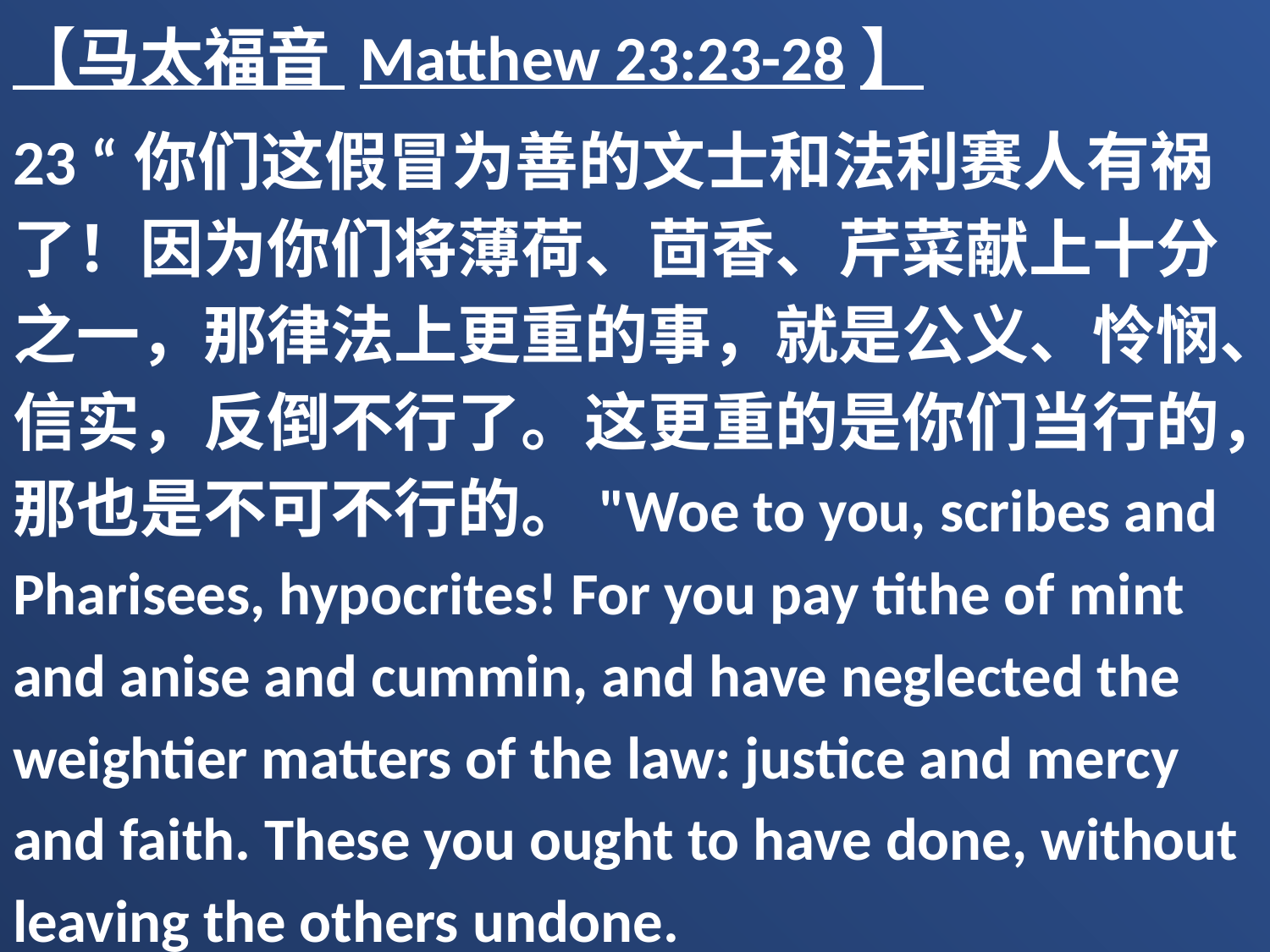

【马太福音 Matthew 23:23-28】
23 “你们这假冒为善的文士和法利赛人有祸了！因为你们将薄荷、茴香、芹菜献上十分之一，那律法上更重的事，就是公义、怜悯、信实，反倒不行了。这更重的是你们当行的，那也是不可不行的。"Woe to you, scribes and Pharisees, hypocrites! For you pay tithe of mint and anise and cummin, and have neglected the weightier matters of the law: justice and mercy and faith. These you ought to have done, without leaving the others undone.